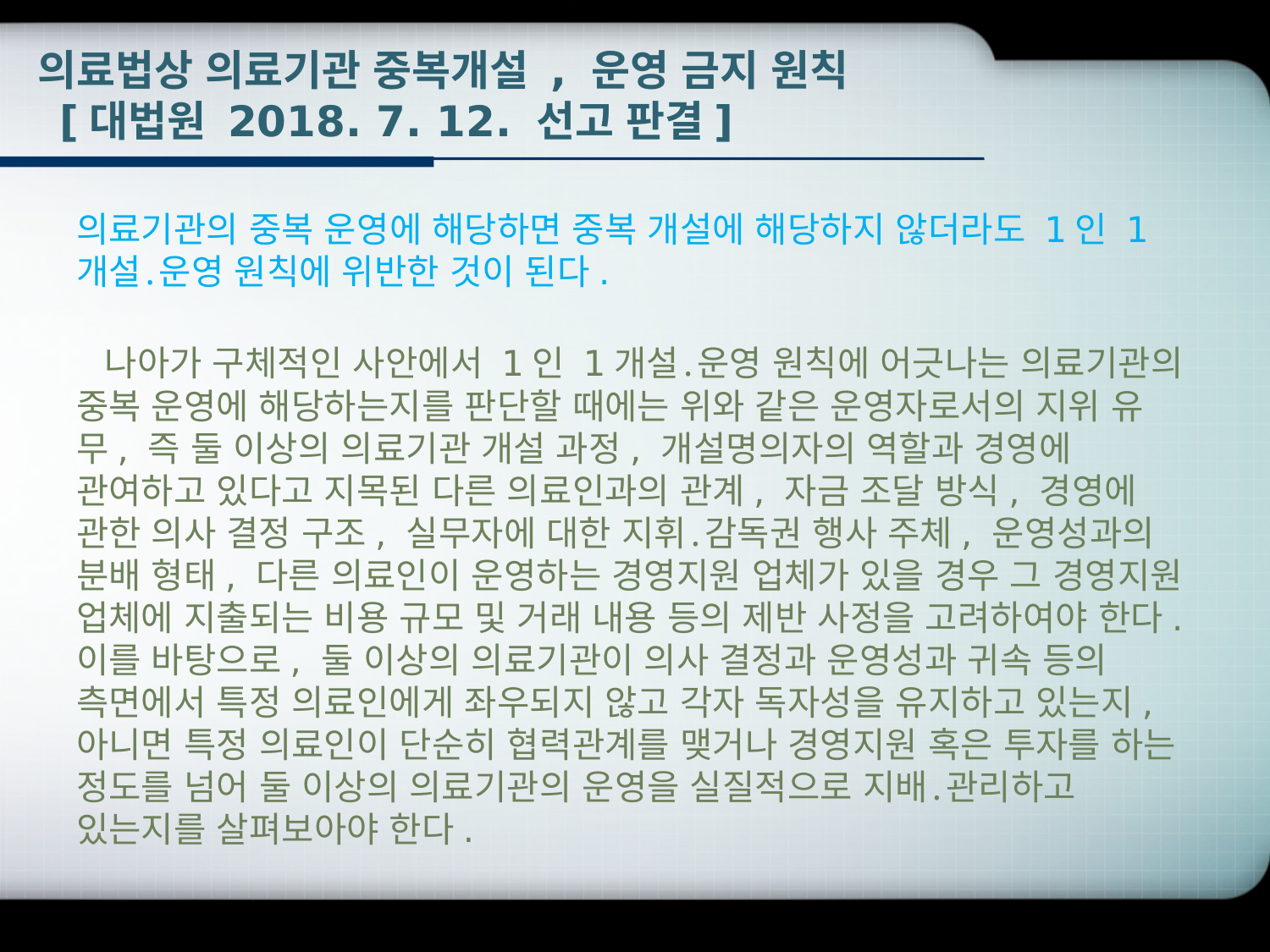

# 의료법상 의료기관 중복개설 , 운영 금지 원칙 [대법원 2018. 7. 12. 선고 판결]
의료기관의 중복 운영에 해당하면 중복 개설에 해당하지 않더라도 1인 1개설․운영 원칙에 위반한 것이 된다.
  나아가 구체적인 사안에서 1인 1개설․운영 원칙에 어긋나는 의료기관의 중복 운영에 해당하는지를 판단할 때에는 위와 같은 운영자로서의 지위 유무, 즉 둘 이상의 의료기관 개설 과정, 개설명의자의 역할과 경영에 관여하고 있다고 지목된 다른 의료인과의 관계, 자금 조달 방식, 경영에 관한 의사 결정 구조, 실무자에 대한 지휘․감독권 행사 주체, 운영성과의 분배 형태, 다른 의료인이 운영하는 경영지원 업체가 있을 경우 그 경영지원 업체에 지출되는 비용 규모 및 거래 내용 등의 제반 사정을 고려하여야 한다. 이를 바탕으로, 둘 이상의 의료기관이 의사 결정과 운영성과 귀속 등의 측면에서 특정 의료인에게 좌우되지 않고 각자 독자성을 유지하고 있는지, 아니면 특정 의료인이 단순히 협력관계를 맺거나 경영지원 혹은 투자를 하는 정도를 넘어 둘 이상의 의료기관의 운영을 실질적으로 지배․관리하고 있는지를 살펴보아야 한다.